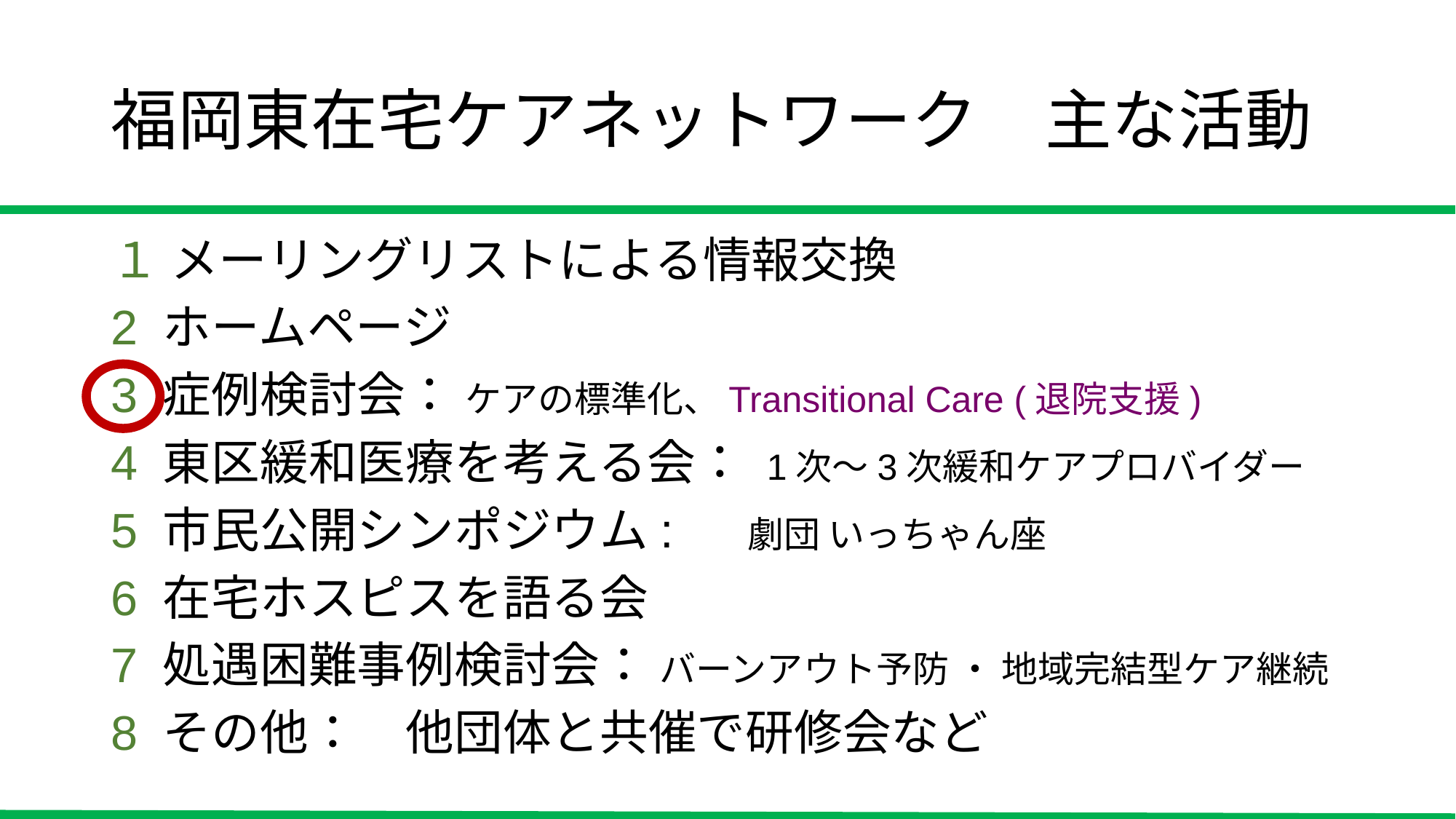

# 福岡東在宅ケアネットワーク　主な活動
１ メーリングリストによる情報交換
2 ホームページ
3 症例検討会： ケアの標準化、Transitional Care (退院支援)
4 東区緩和医療を考える会： 1次～3次緩和ケアプロバイダー
5 市民公開シンポジウム: 　劇団 いっちゃん座
6 在宅ホスピスを語る会
7 処遇困難事例検討会： バーンアウト予防 ・ 地域完結型ケア継続
8 その他：　他団体と共催で研修会など